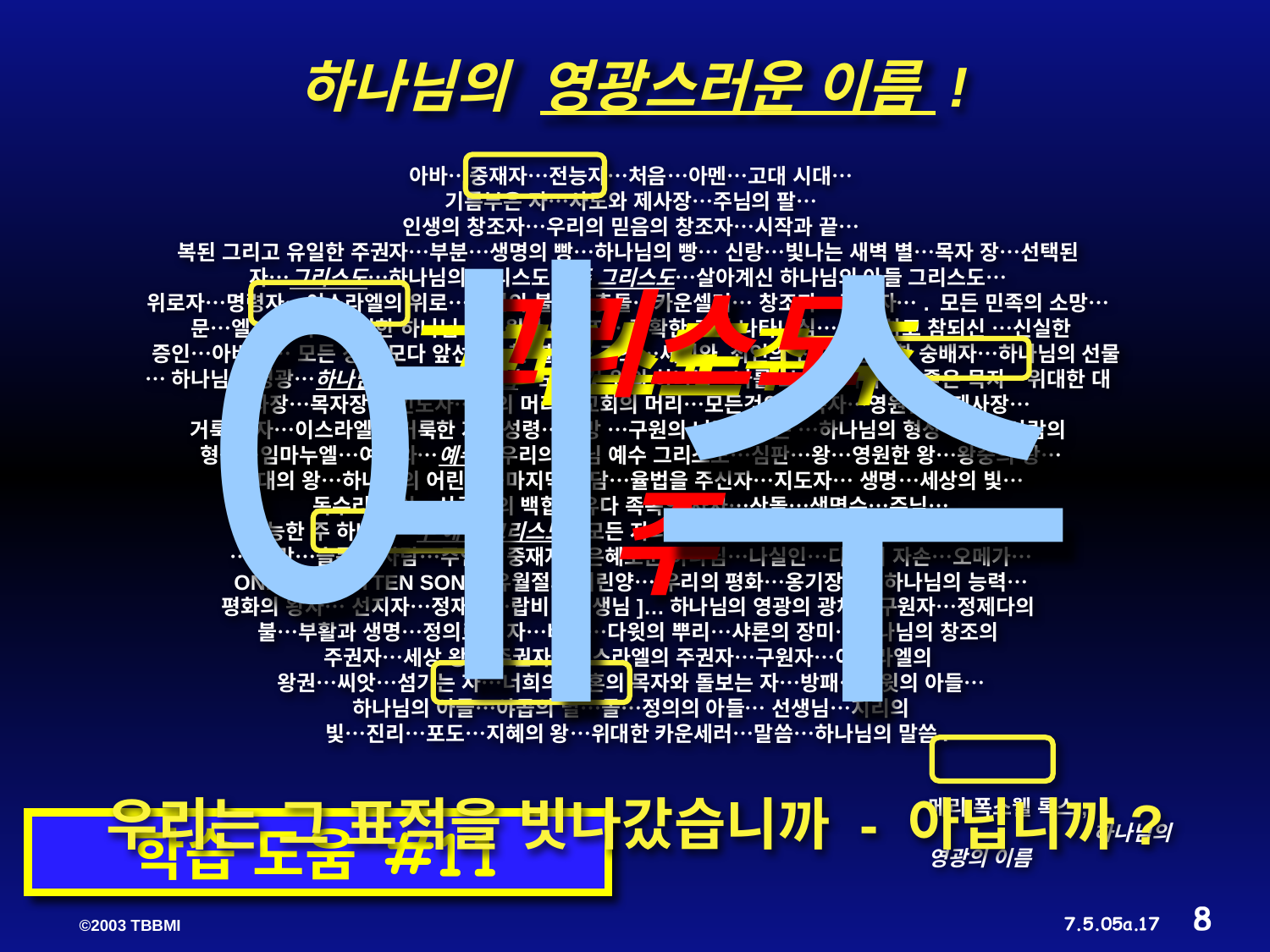

하나님의  영광스러운 이름 !

아바…중재자…전능자…처음…아멘…고대 시대…
기름부은 자…사도와 제사장…주님의 팔…
인생의 창조자…우리의 믿음의 창조자…시작과 끝…
복된 그리고 유일한 주권자…부분…생명의 빵…하나님의 빵… 신랑…빛나는 새벽 별…목자 장…선택된
자…그리스도…하나님의 그리스도…주 그리스도…살아계신 하나님의 아들 그리스도…
위로자…명령자…이스라엘의 위로…소멸의 불…주춧돌…카운셀러… 창조자…구조자…. 모든 민족의 소망…
문…엘 야다이…영원한 하나님… 영원한 아버지…정확한 그의 나타내심… 신실하고 참되신 …신실한
 증인…아버지… 모든 창조 모다 앞선….첫 열매… 기초…세리와  죄인의 친구…온화한 숭배자…하나님의 선물
…하나님의 영광…하나님…전능한 하나님…모든 것 위의 하나님…나를 보시는 하나님…좋은 목자…위대한 대
제사장…목자장… 인도자…몸의 머리…교회의 머리…모든것의 상속자…영원한 대제사장…
거룩한 자…이스라엘의 거룩한 자…성령…희망 …구원의 나팔…나는 …하나님의 형상…그의 사람의
형상…임마누엘…여호와…예수…우리의 주님 예수 그리스도…심판…왕…영원한 왕…왕중의 왕…
시대의 왕…하나님의 어린양…마지막 아담…율법을 주신자…지도자… 생명…세상의 빛…
독수리 같이…산골짝의 백합…유다 족속의 사자…산돌…생명수…주님…
전능한 주 하나님…주 예수 그리스도…모든 자의 주…영광의 주님…주의 주…정의의 주
…사랑…슬픔의 사람…주인… 중재자…은혜로운 하나님…나실인…다윗의 자손…오메가…
ONLY BEGOTTEN SON…유월절의 어린양… 우리의 평화…옹기장이…하나님의 능력…
평화의 왕자… 선지자…정재자…랍비 [선생님]…하나님의 영광의 광채…구원자…정제다의
불…부활과 생명…정의로운 자…바위…다윗의 뿌리…샤론의 장미…하나님의 창조의
주권자…세상 왕의 주권자…이스라엘의 주권자…구원자…이스라엘의
왕권…씨앗…섬기는 자…너희의 영혼의 목자와 돌보는 자…방패…다윗의 아들…
하나님의 아들…야곱의 별…돌…정의의 아들… 선생님…지리의
 빛…진리…포도…지혜의 왕…위대한 카운세러…말씀…하나님의 말씀.
메리 폭스웰 록스,                                               하나님의 영광의 이름

예수

그리스도
주

그리스도   주
그리스도 주

우리는 그 표적을 빗나갔습니까 - 아닙니까?
학습 도움 #11
8
17